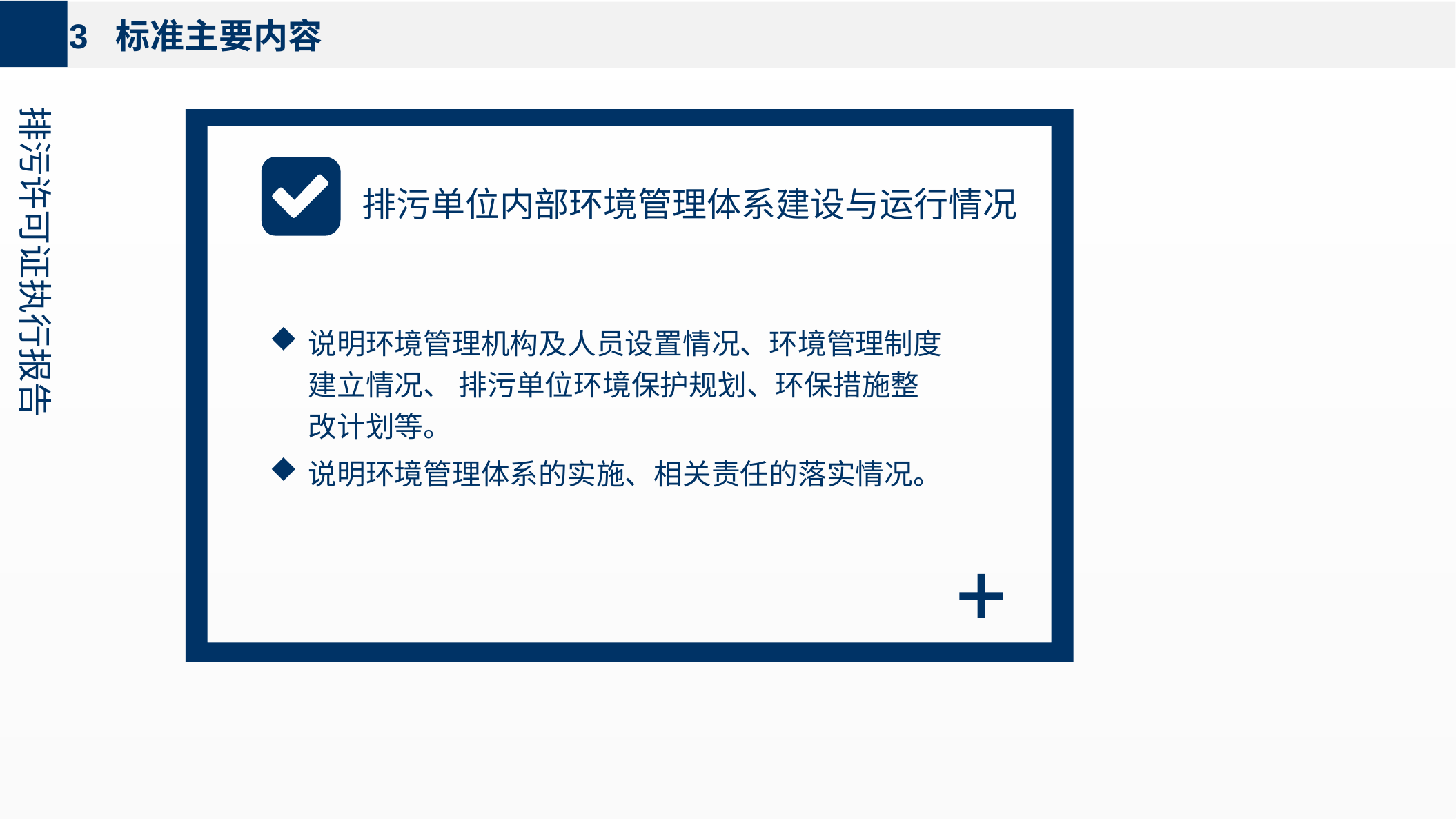

3  标准主要内容
排污许可证执行报告

排污单位内部环境管理体系建设与运行情况
说明环境管理机构及人员设置情况、环境管理制度建立情况、 排污单位环境保护规划、环保措施整改计划等。
说明环境管理体系的实施、相关责任的落实情况。